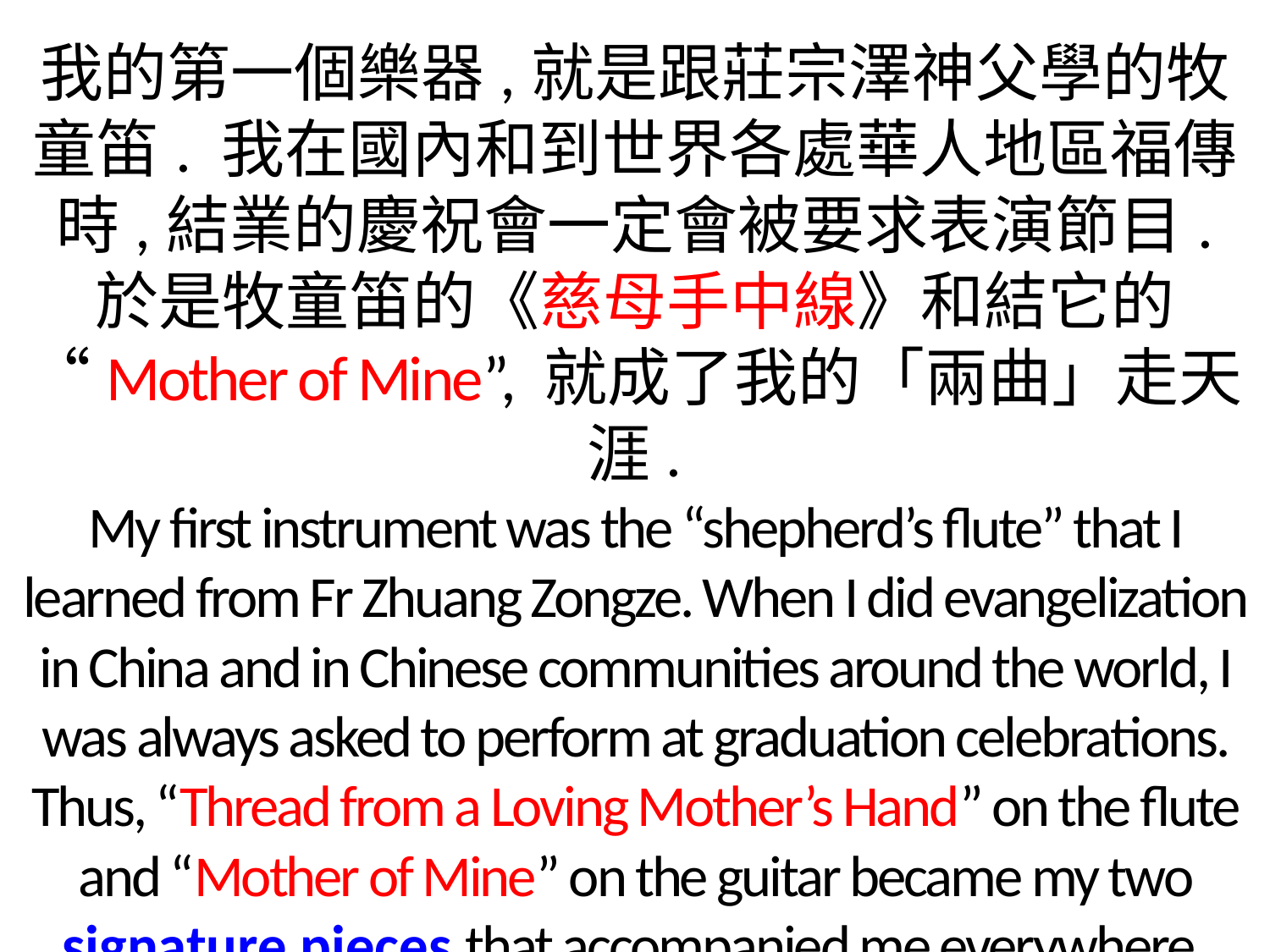

我的第一個樂器,就是跟莊宗澤神父學的牧童笛. 我在國內和到世界各處華人地區福傳時,結業的慶祝會一定會被要求表演節目.
於是牧童笛的《慈母手中線》和結它的
“Mother of Mine”, 就成了我的「兩曲」走天涯.
My first instrument was the “shepherd’s flute” that I learned from Fr Zhuang Zongze. When I did evangelization in China and in Chinese communities around the world, I was always asked to perform at graduation celebrations. Thus, “Thread from a Loving Mother’s Hand” on the flute and “Mother of Mine” on the guitar became my two signature pieces that accompanied me everywhere.